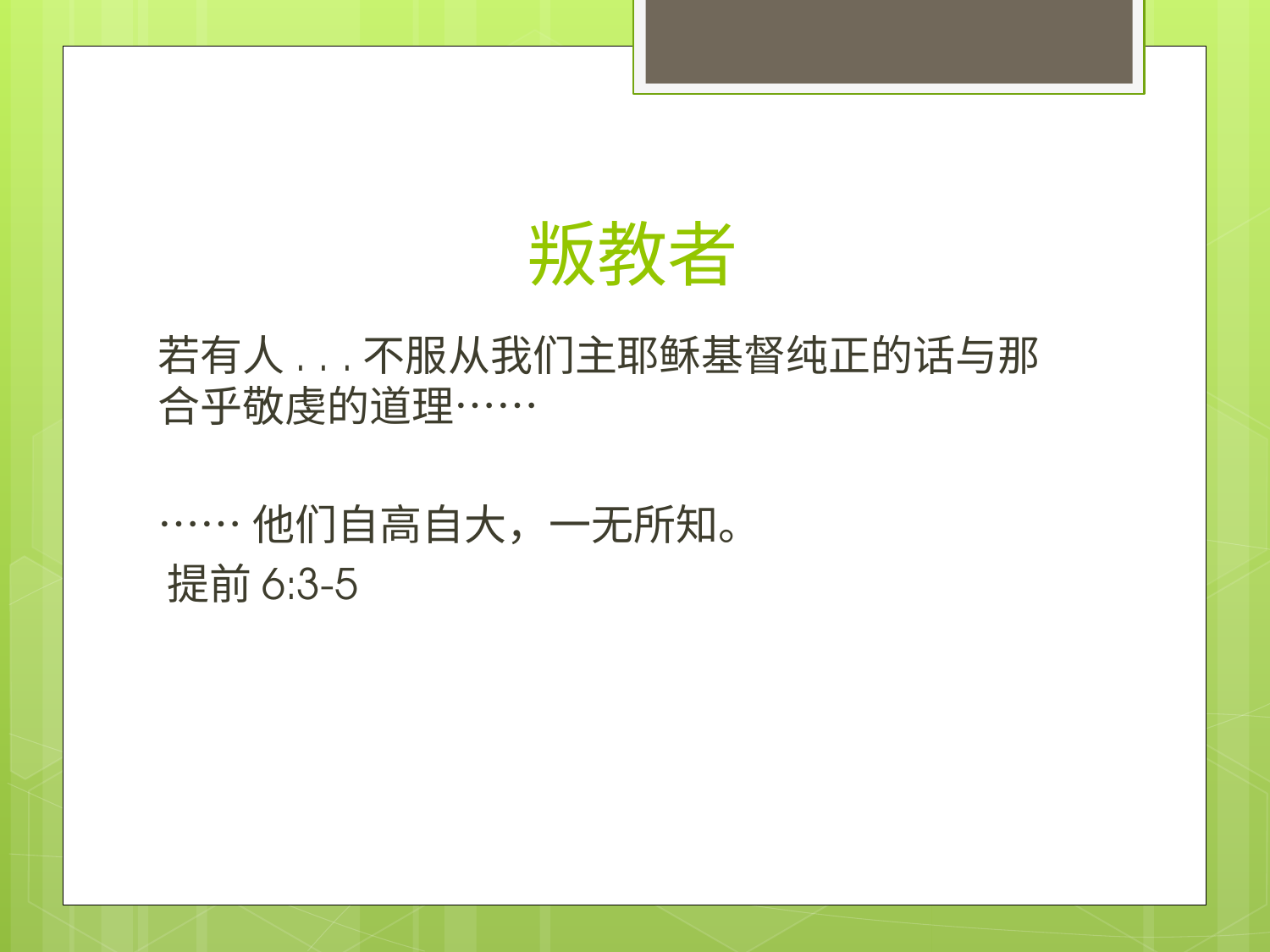

# 叛教者
若有人. . .不服从我们主耶稣基督纯正的话与那合乎敬虔的道理……

……他们自高自大，一无所知。
提前6:3-5